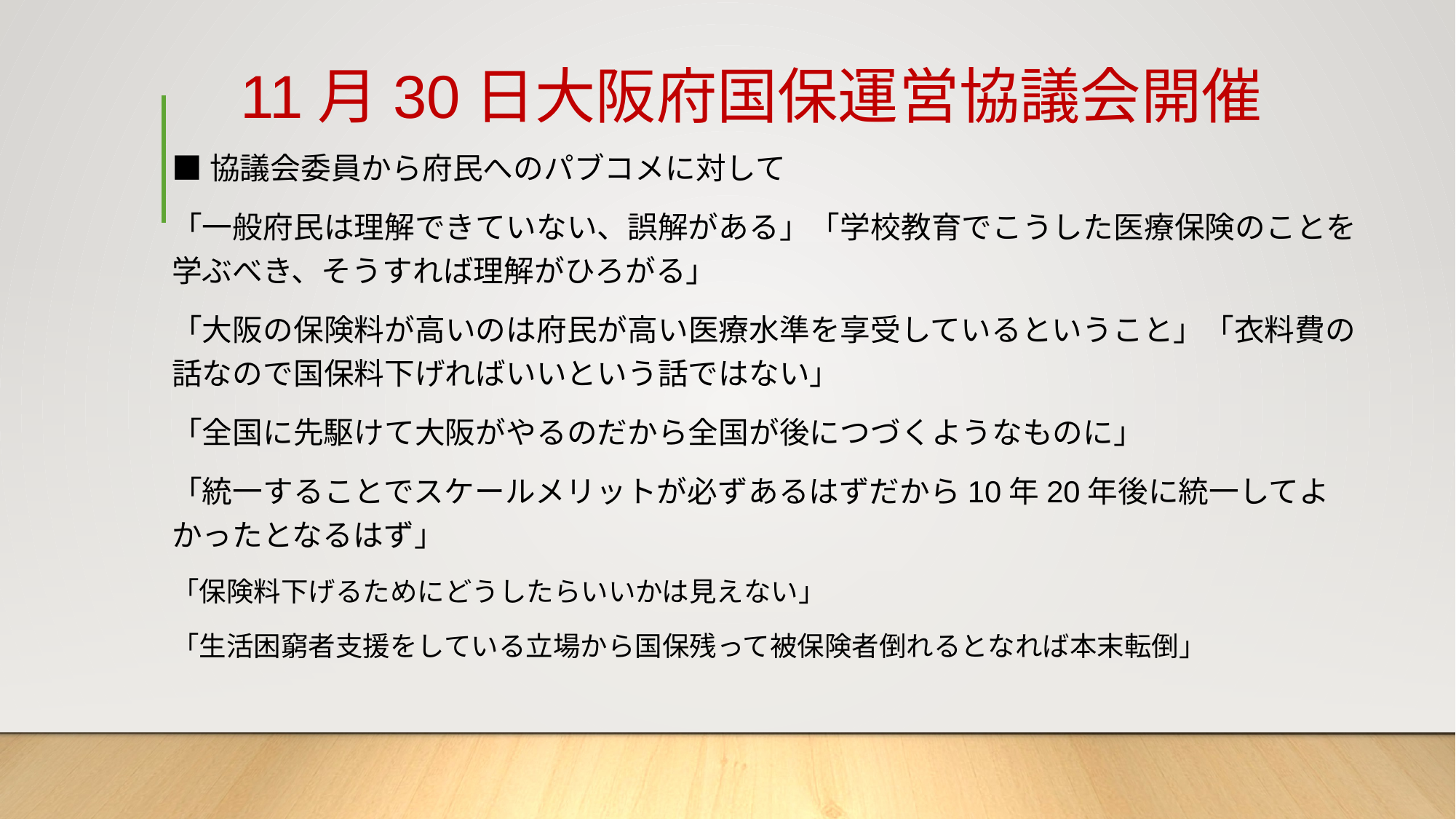

# 11月30日大阪府国保運営協議会開催
■協議会委員から府民へのパブコメに対して
「一般府民は理解できていない、誤解がある」「学校教育でこうした医療保険のことを学ぶべき、そうすれば理解がひろがる」
「大阪の保険料が高いのは府民が高い医療水準を享受しているということ」「衣料費の話なので国保料下げればいいという話ではない」
「全国に先駆けて大阪がやるのだから全国が後につづくようなものに」
「統一することでスケールメリットが必ずあるはずだから10年20年後に統一してよかったとなるはず」
「保険料下げるためにどうしたらいいかは見えない」
「生活困窮者支援をしている立場から国保残って被保険者倒れるとなれば本末転倒」